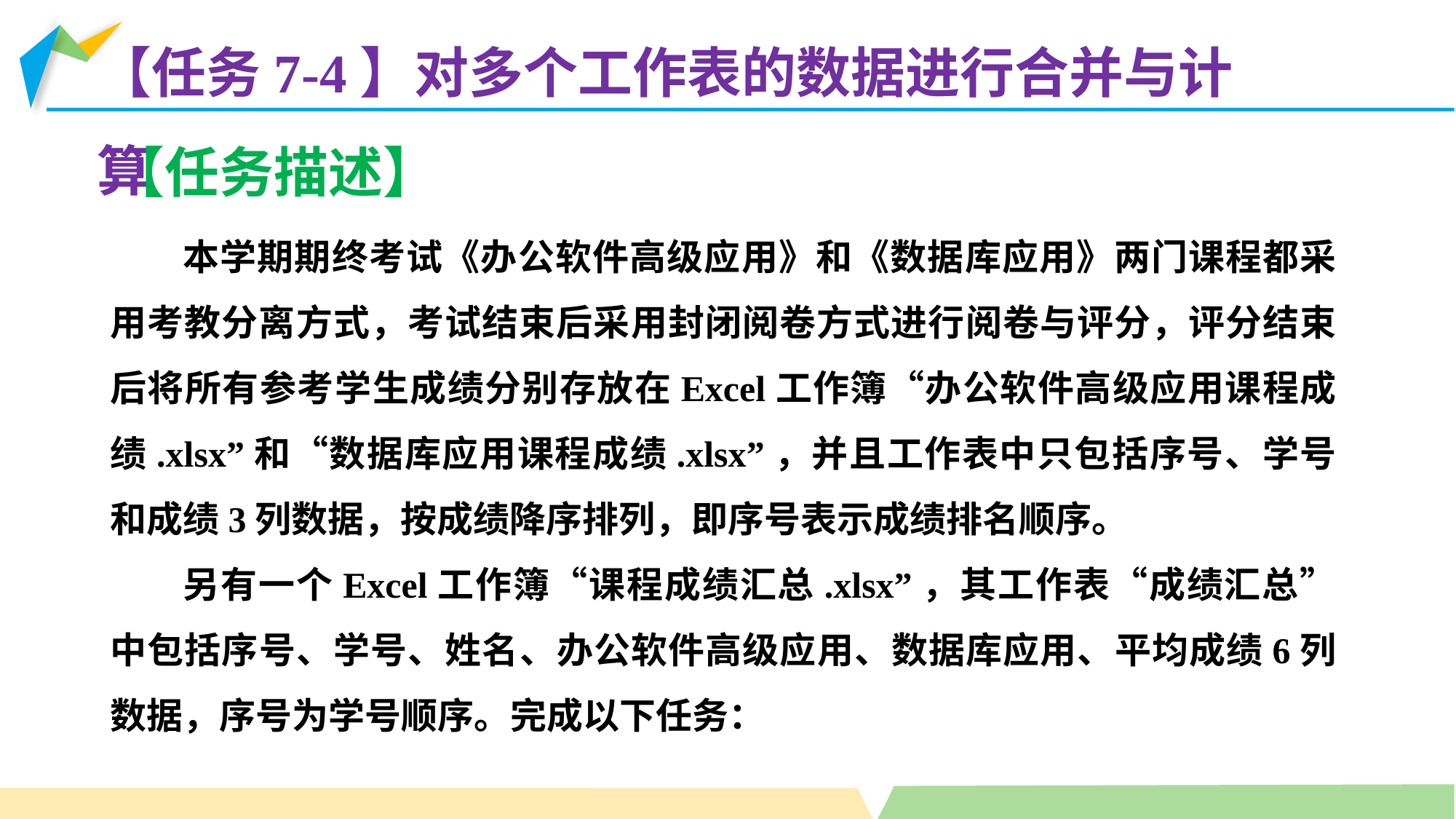

【任务7-4】对多个工作表的数据进行合并与计算
【任务描述】
本学期期终考试《办公软件高级应用》和《数据库应用》两门课程都采用考教分离方式，考试结束后采用封闭阅卷方式进行阅卷与评分，评分结束后将所有参考学生成绩分别存放在Excel工作簿“办公软件高级应用课程成绩.xlsx”和“数据库应用课程成绩.xlsx”，并且工作表中只包括序号、学号和成绩3列数据，按成绩降序排列，即序号表示成绩排名顺序。
另有一个Excel工作簿“课程成绩汇总.xlsx”，其工作表“成绩汇总”中包括序号、学号、姓名、办公软件高级应用、数据库应用、平均成绩6列数据，序号为学号顺序。完成以下任务：